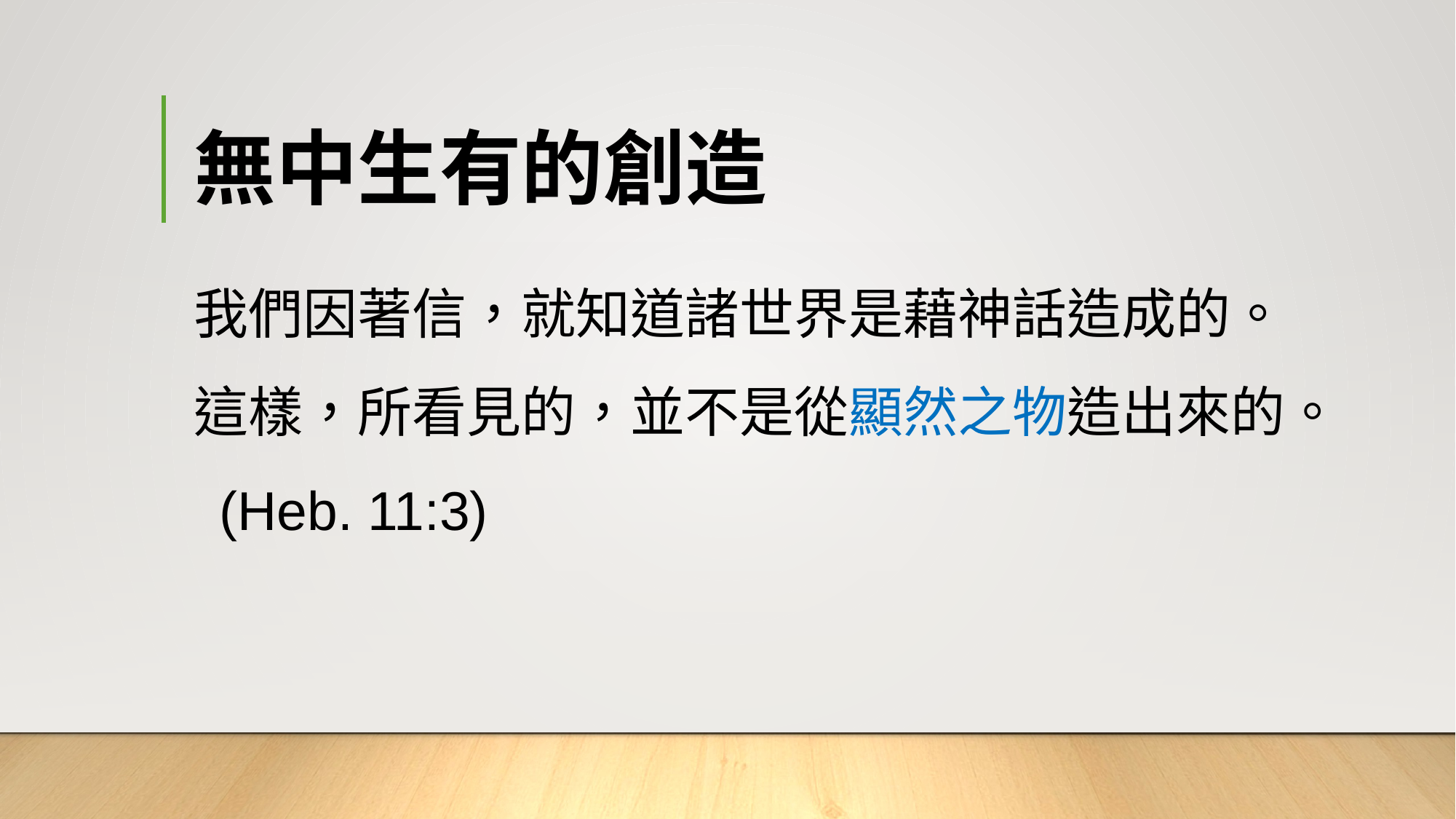

# 無中生有的創造
我們因著信，就知道諸世界是藉神話造成的。這樣，所看見的，並不是從顯然之物造出來的。 (Heb. 11:3)